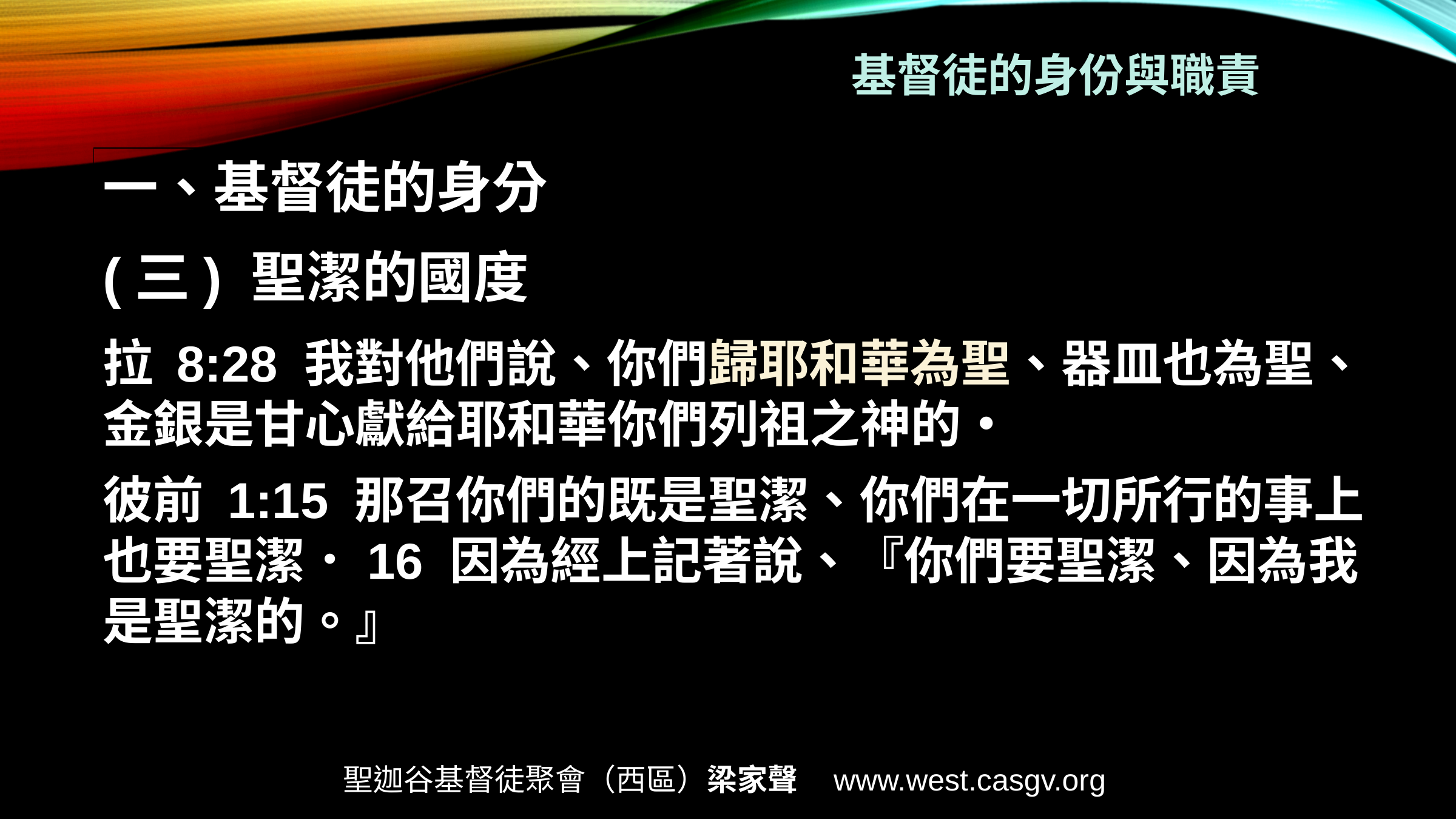

基督徒的身份與職責
一、基督徒的身分
(三) 聖潔的國度
拉 8:28 我對他們說、你們歸耶和華為聖、器皿也為聖、金銀是甘心獻給耶和華你們列祖之神的‧
彼前 1:15 那召你們的既是聖潔、你們在一切所行的事上也要聖潔．16 因為經上記著說、『你們要聖潔、因為我是聖潔的。』

聖迦谷基督徒聚會（西區）梁家聲   www.west.casgv.org